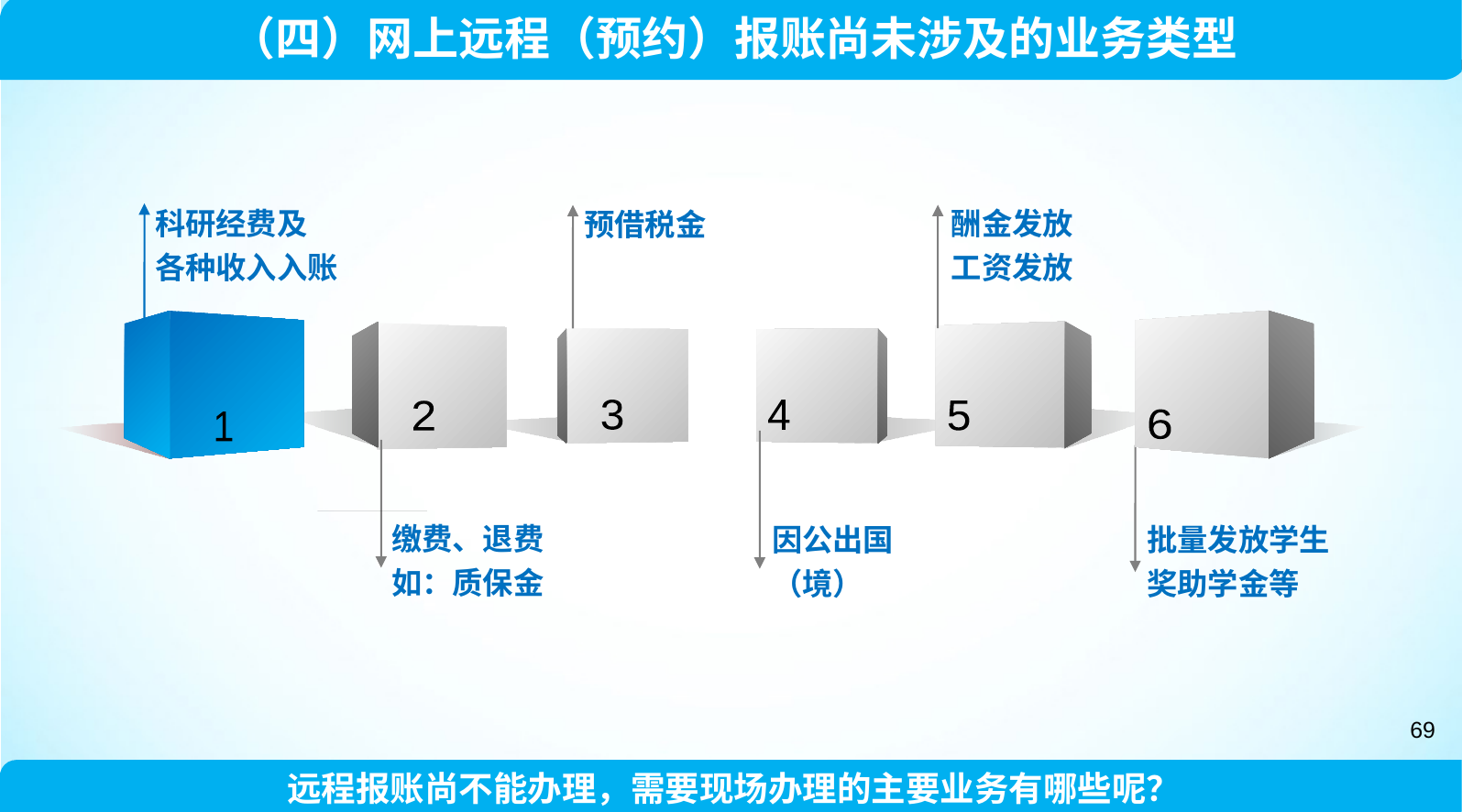

（四）网上远程（预约）报账尚未涉及的业务类型
科研经费及
各种收入入账
预借税金
酬金发放
工资发放

3
4
2
5
6
1

缴费、退费
如：质保金
因公出国（境）
批量发放学生奖助学金等

69
远程报账尚不能办理，需要现场办理的主要业务有哪些呢？